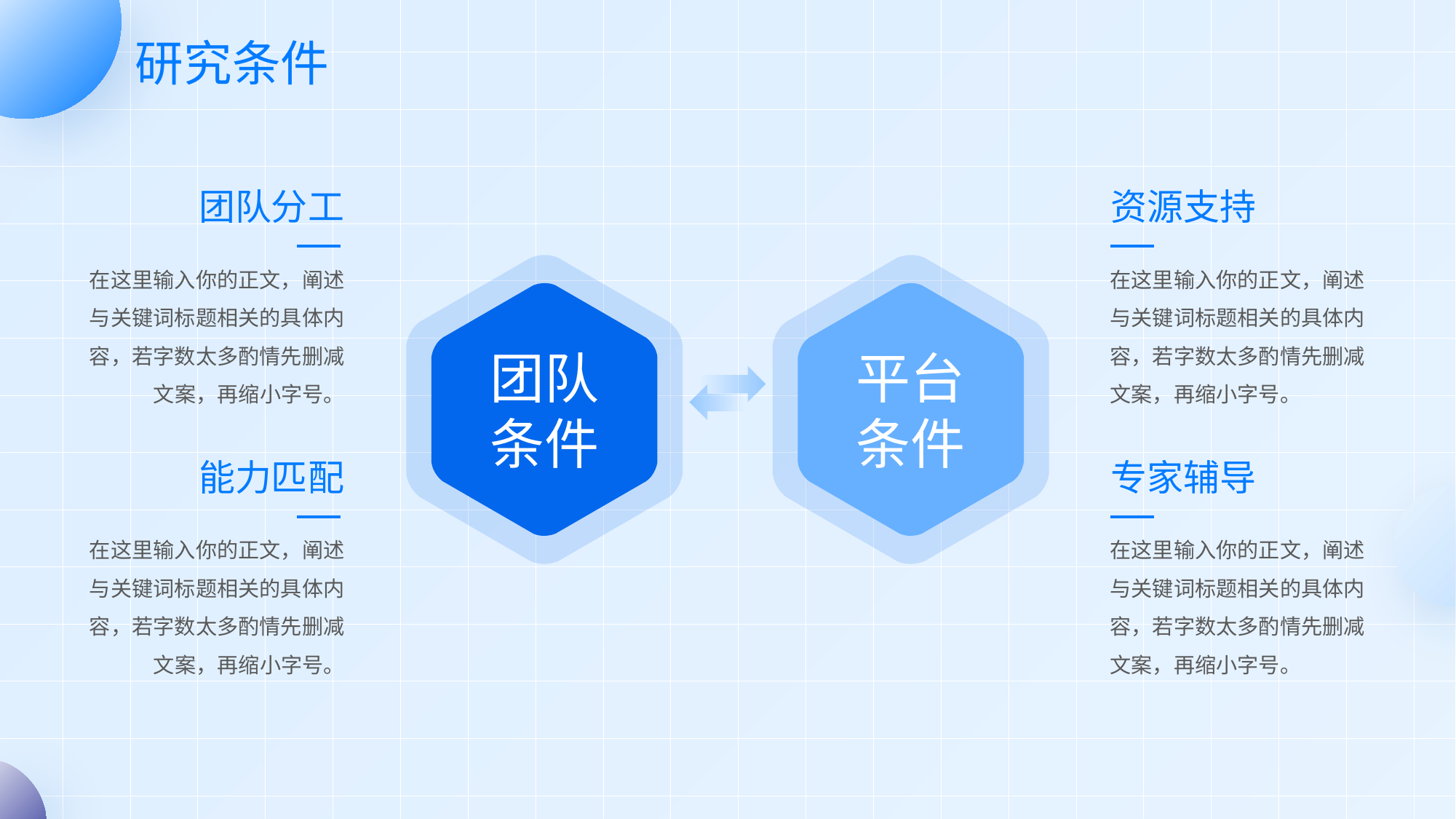

# 研究条件
团队分工
资源支持
在这里输入你的正文，阐述与关键词标题相关的具体内容，若字数太多酌情先删减文案，再缩小字号。
在这里输入你的正文，阐述与关键词标题相关的具体内容，若字数太多酌情先删减文案，再缩小字号。

团队
条件
平台
条件

能力匹配
专家辅导
在这里输入你的正文，阐述与关键词标题相关的具体内容，若字数太多酌情先删减文案，再缩小字号。
在这里输入你的正文，阐述与关键词标题相关的具体内容，若字数太多酌情先删减文案，再缩小字号。